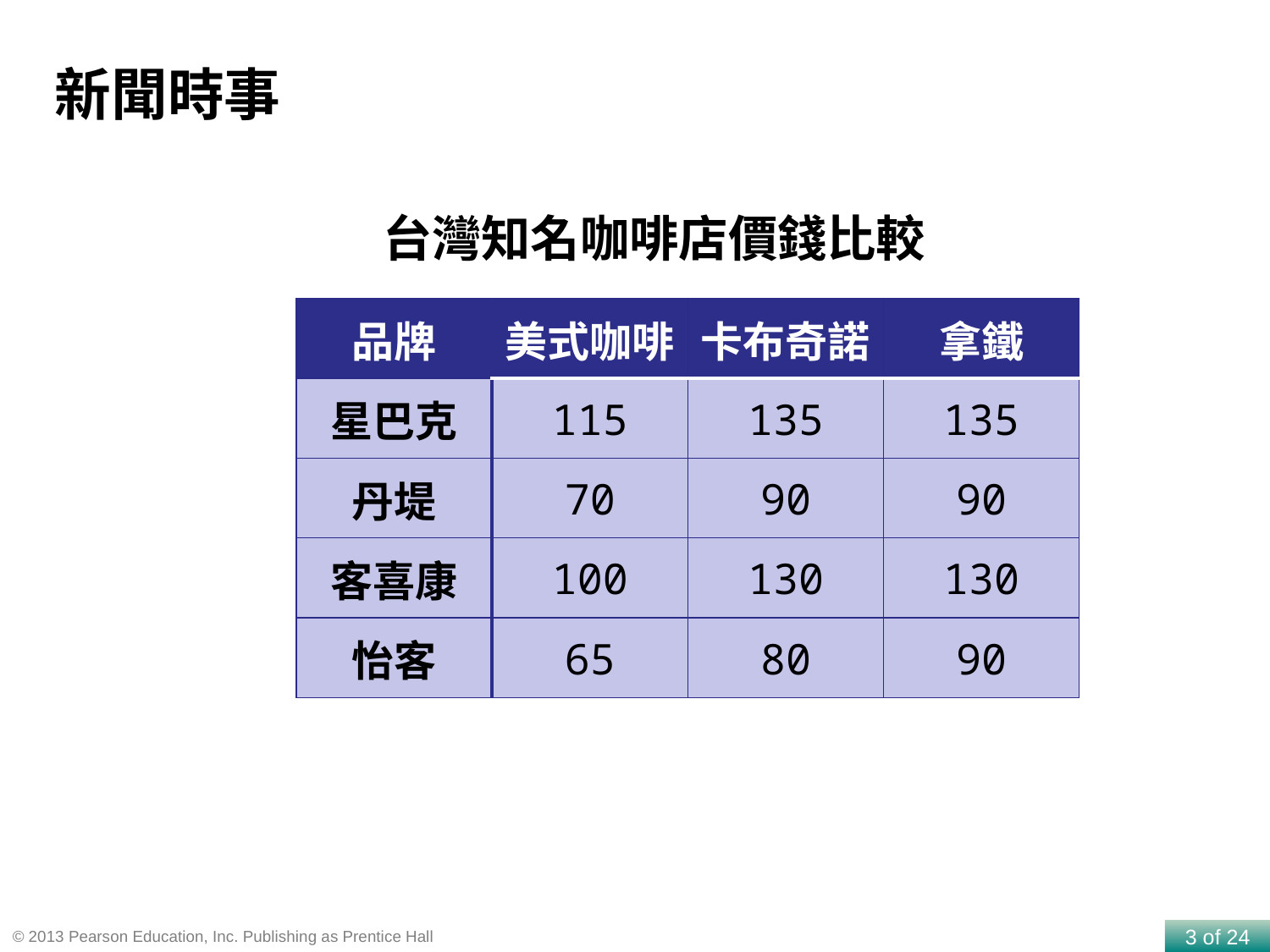

新聞時事
台灣知名咖啡店價錢比較
| 品牌 | 美式咖啡 | 卡布奇諾 | 拿鐵 |
| --- | --- | --- | --- |
| 星巴克 | 115 | 135 | 135 |
| 丹堤 | 70 | 90 | 90 |
| 客喜康 | 100 | 130 | 130 |
| 怡客 | 65 | 80 | 90 |